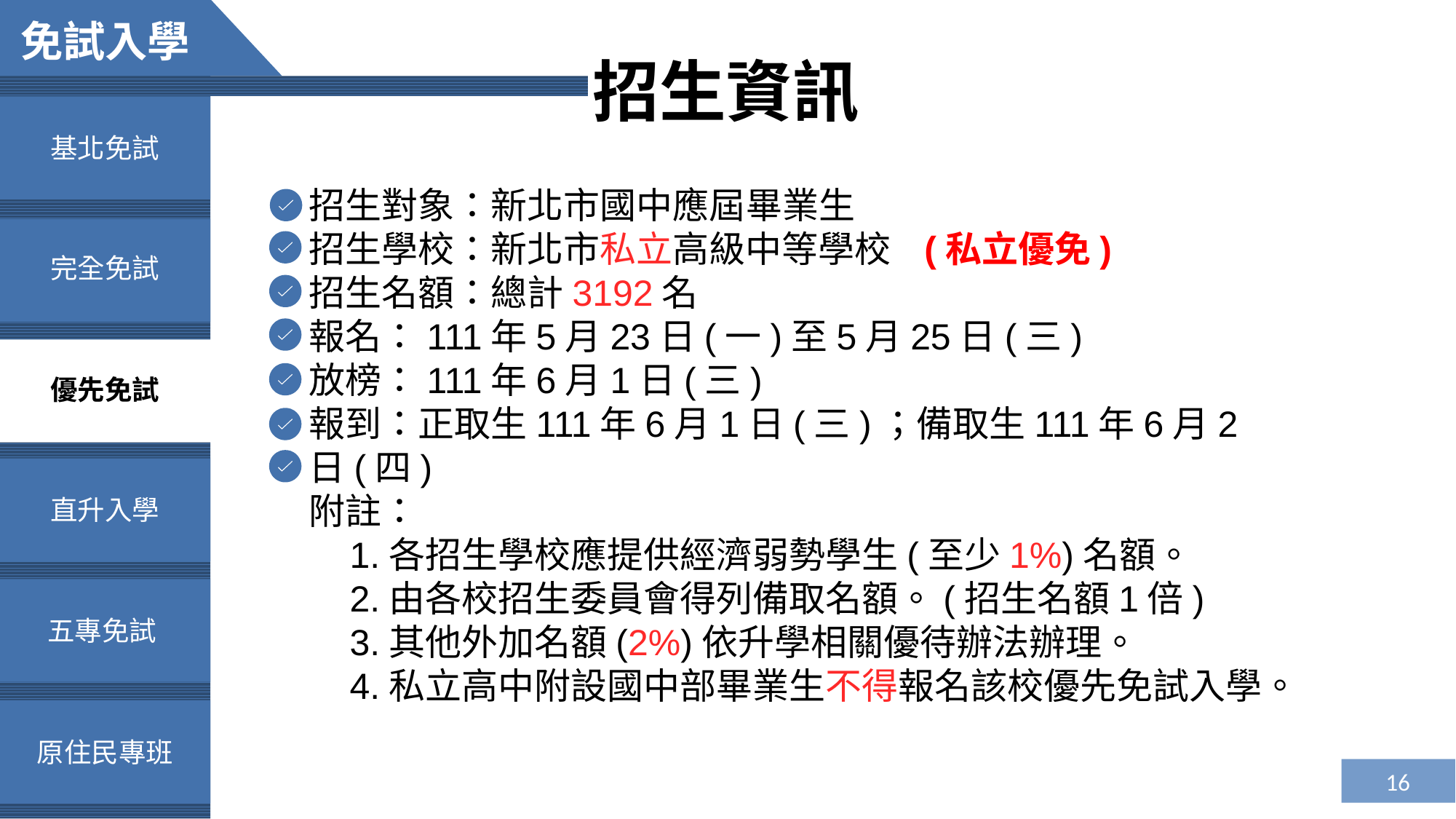

免試入學

招生資訊

基北免試
招生對象：新北市國中應屆畢業生
招生學校：新北市私立高級中等學校   (私立優免)
招生名額：總計3192名
報名：111年5月23日(一)至5月25日(三)
放榜：111年6月1日(三)
報到：正取生111年6月1日(三)；備取生111年6月2日(四)
附註：
    1.各招生學校應提供經濟弱勢學生(至少1%)名額。
    2.由各校招生委員會得列備取名額。(招生名額1倍)
    3.其他外加名額(2%)依升學相關優待辦法辦理。
    4.私立高中附設國中部畢業生不得報名該校優先免試入學。

完全免試

優先免試

直升入學

五專免試

原住民專班

16